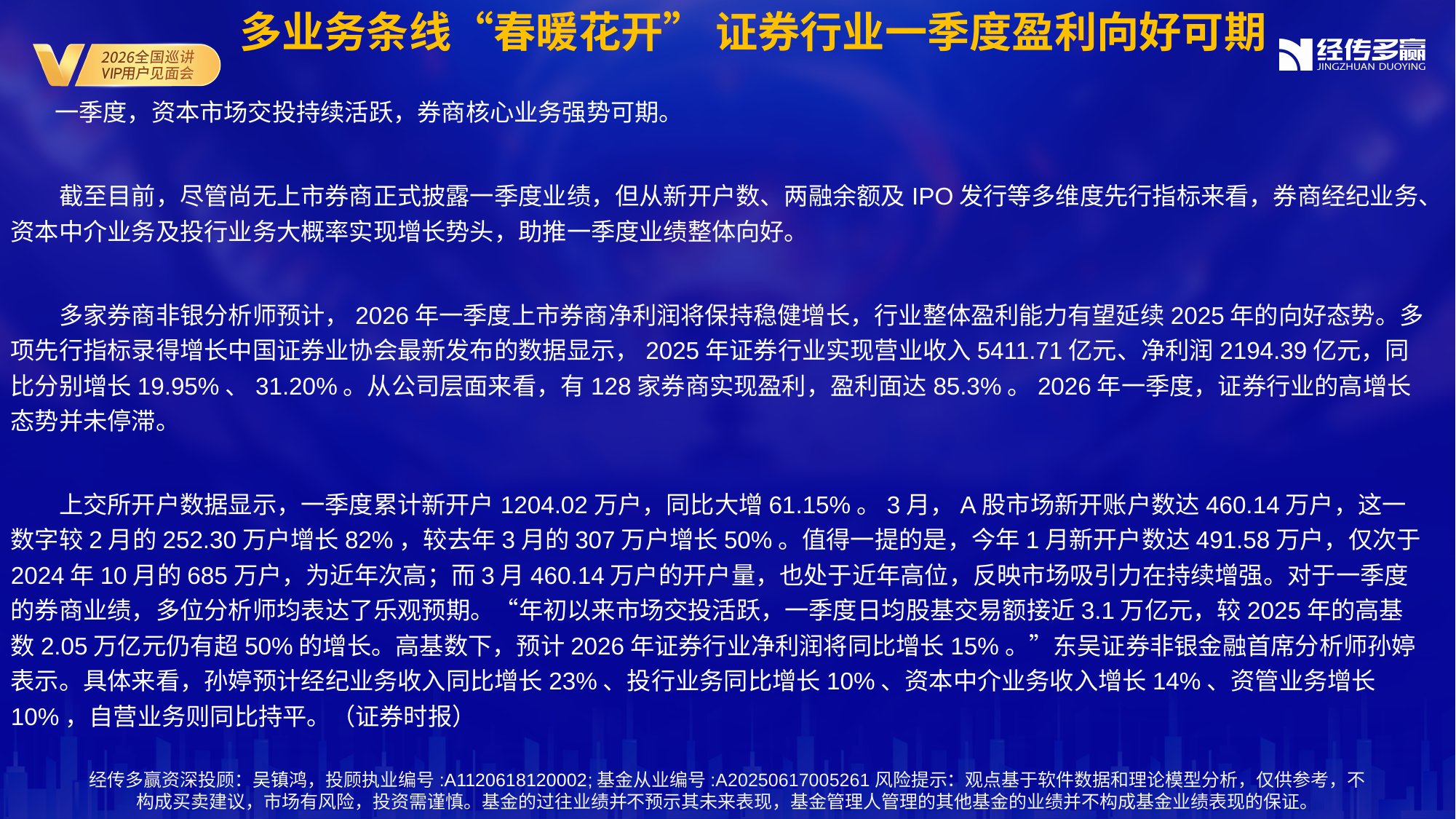

多业务条线“春暖花开” 证券行业一季度盈利向好可期
       一季度，资本市场交投持续活跃，券商核心业务强势可期。
　　截至目前，尽管尚无上市券商正式披露一季度业绩，但从新开户数、两融余额及IPO发行等多维度先行指标来看，券商经纪业务、资本中介业务及投行业务大概率实现增长势头，助推一季度业绩整体向好。
　　多家券商非银分析师预计，2026年一季度上市券商净利润将保持稳健增长，行业整体盈利能力有望延续2025年的向好态势。多项先行指标录得增长中国证券业协会最新发布的数据显示，2025年证券行业实现营业收入5411.71亿元、净利润2194.39亿元，同比分别增长19.95%、31.20%。从公司层面来看，有128家券商实现盈利，盈利面达85.3%。2026年一季度，证券行业的高增长态势并未停滞。
　　上交所开户数据显示，一季度累计新开户1204.02万户，同比大增61.15%。3月，A股市场新开账户数达460.14万户，这一数字较2月的252.30万户增长82%，较去年3月的307万户增长50%。值得一提的是，今年1月新开户数达491.58万户，仅次于2024年10月的685万户，为近年次高；而3月460.14万户的开户量，也处于近年高位，反映市场吸引力在持续增强。对于一季度的券商业绩，多位分析师均表达了乐观预期。“年初以来市场交投活跃，一季度日均股基交易额接近3.1万亿元，较2025年的高基数2.05万亿元仍有超50%的增长。高基数下，预计2026年证券行业净利润将同比增长15%。”东吴证券非银金融首席分析师孙婷表示。具体来看，孙婷预计经纪业务收入同比增长23%、投行业务同比增长10%、资本中介业务收入增长14%、资管业务增长10%，自营业务则同比持平。（证券时报）

经传多赢资深投顾：吴镇鸿，投顾执业编号:A1120618120002;基金从业编号:A20250617005261风险提示：观点基于软件数据和理论模型分析，仅供参考，不构成买卖建议，市场有风险，投资需谨慎。基金的过往业绩并不预示其未来表现，基金管理人管理的其他基金的业绩并不构成基金业绩表现的保证。